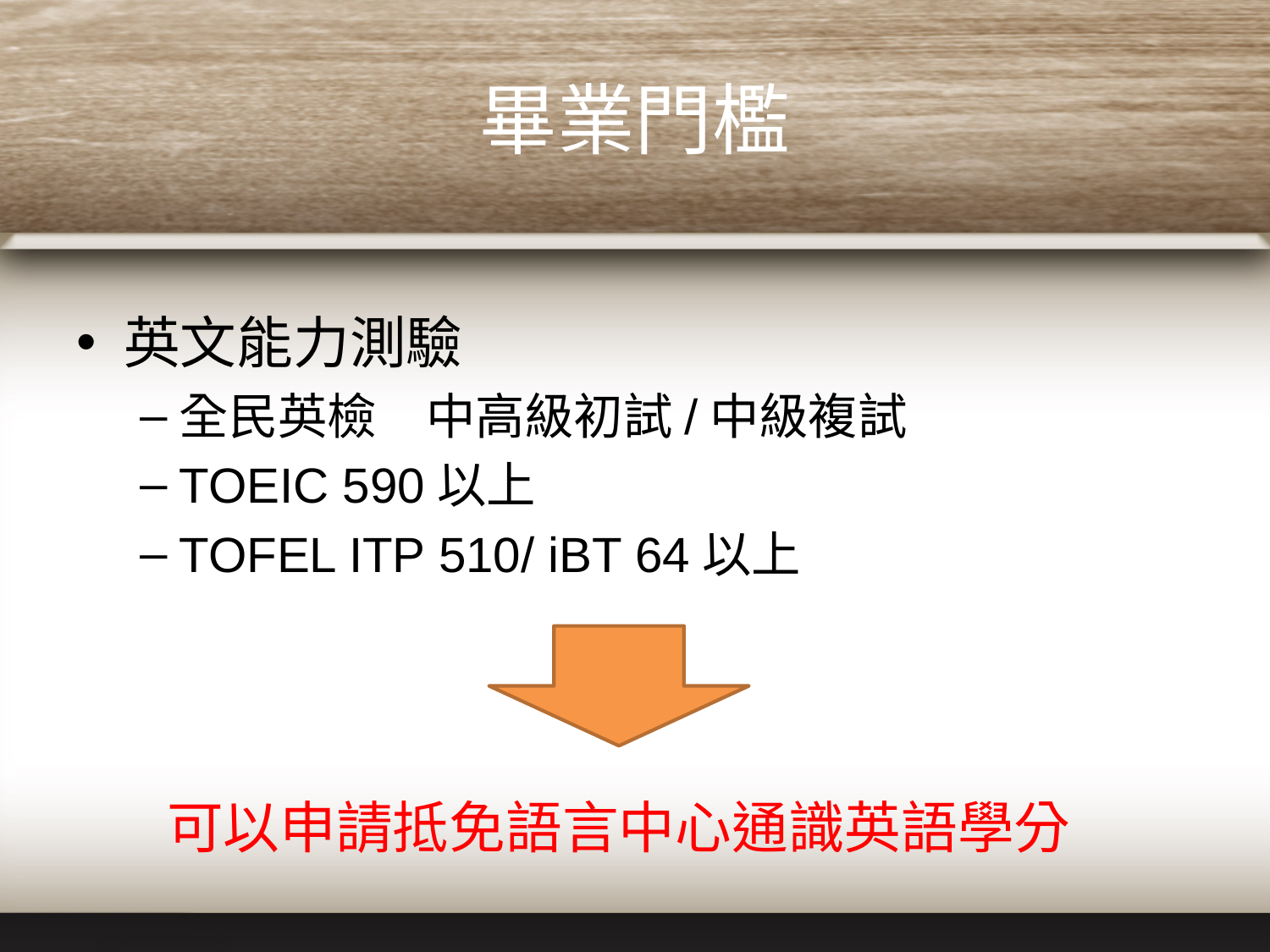

# 畢業門檻

英文能力測驗
全民英檢　中高級初試/中級複試
TOEIC 590以上
TOFEL ITP 510/ iBT 64以上

可以申請抵免語言中心通識英語學分